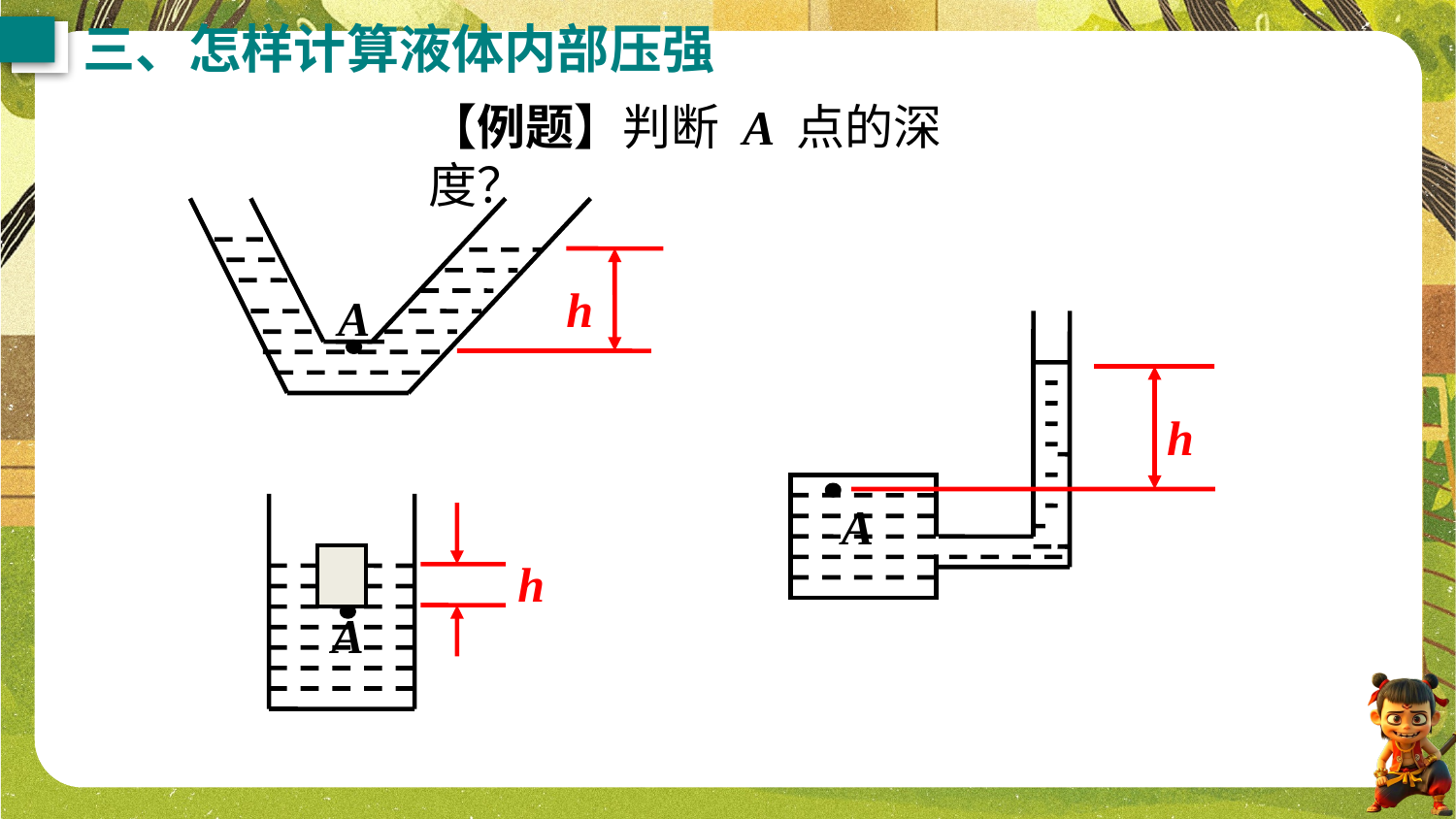

三、怎样计算液体内部压强

【例题】判断 A 点的深度？

A

h

A

h

A

h